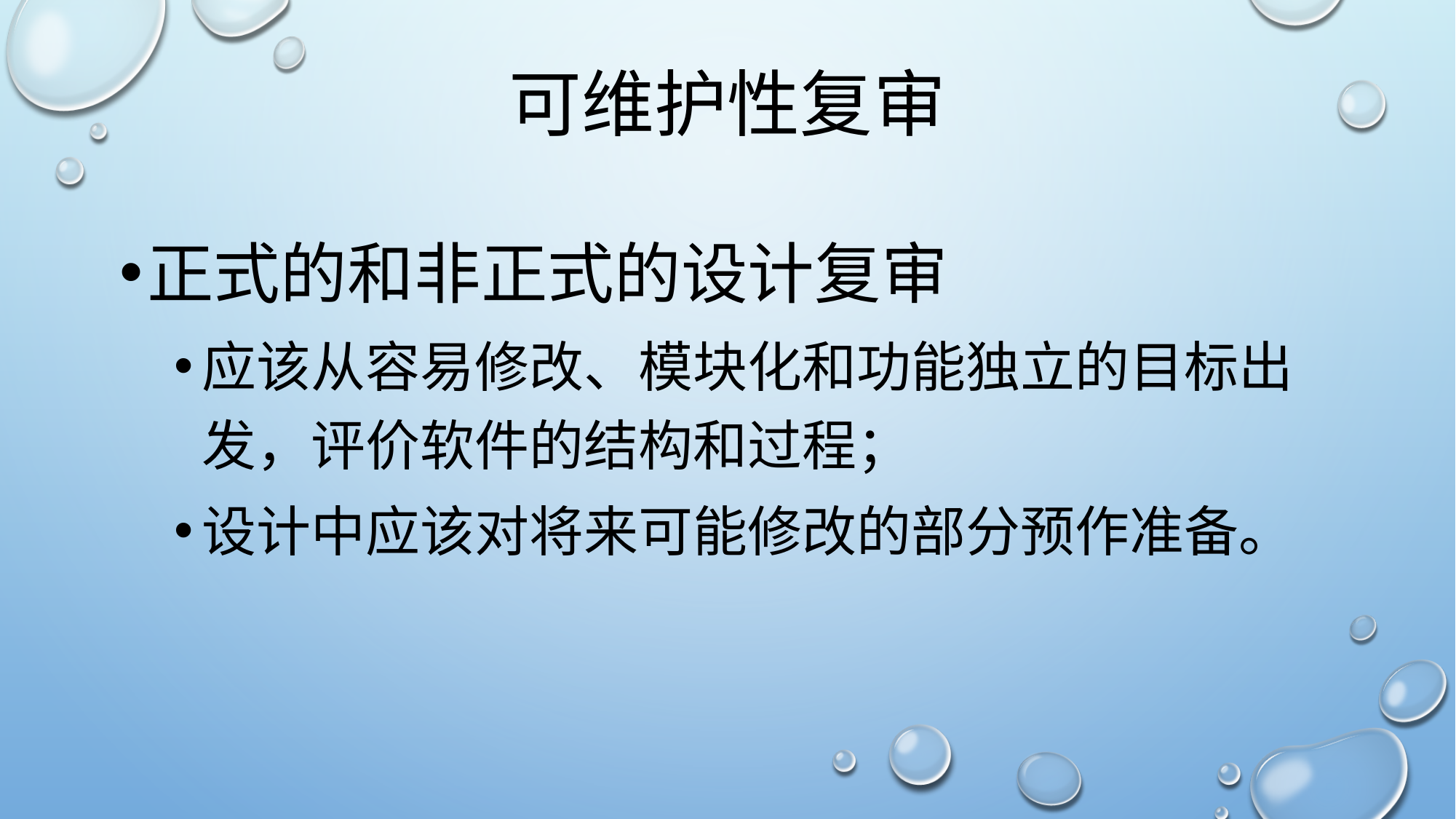

# 可维护性复审
正式的和非正式的设计复审
应该从容易修改、模块化和功能独立的目标出发，评价软件的结构和过程；
设计中应该对将来可能修改的部分预作准备。